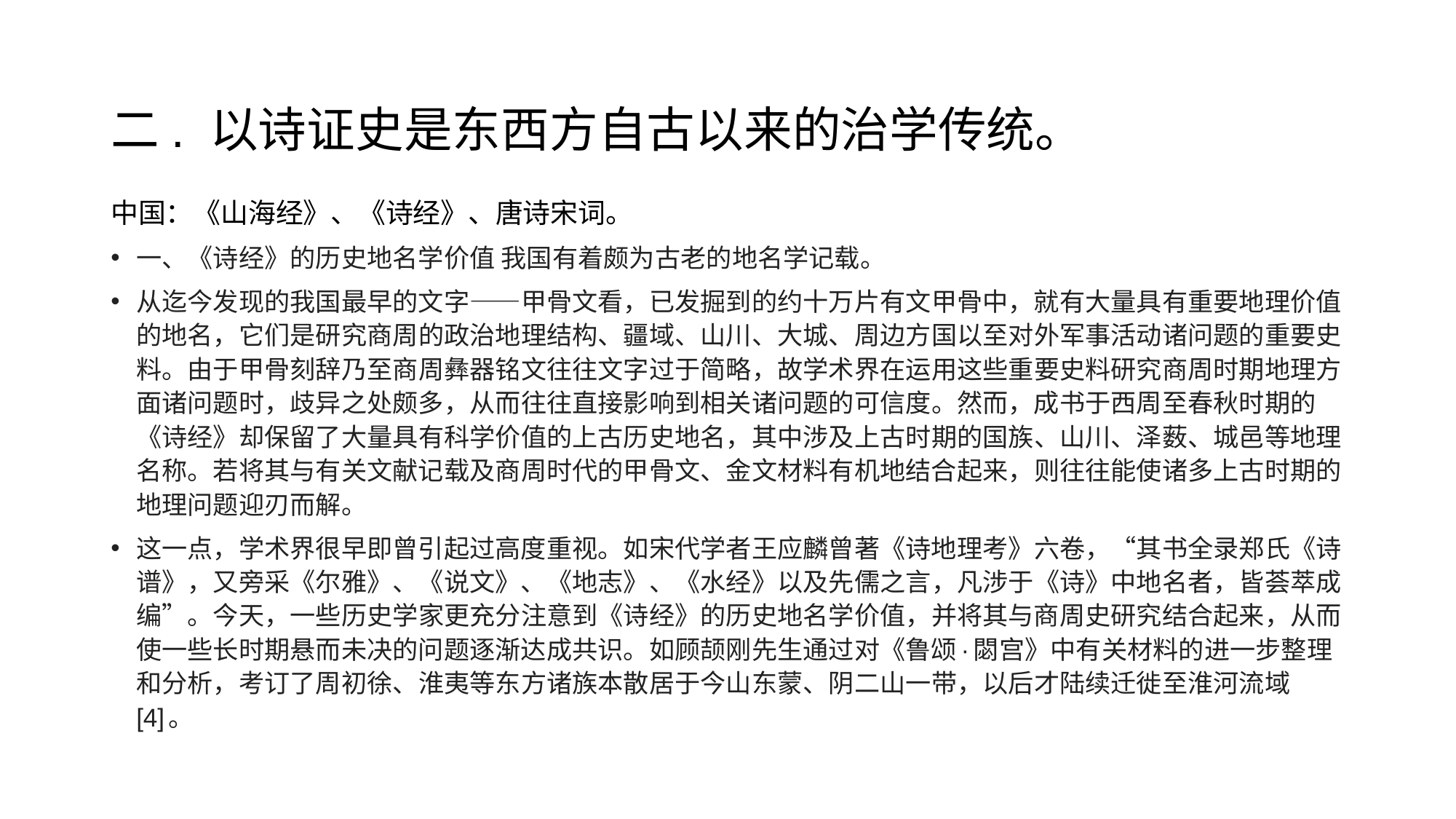

# 二. 以诗证史是东西方自古以来的治学传统。
中国：《山海经》、《诗经》、唐诗宋词。
一、《诗经》的历史地名学价值 我国有着颇为古老的地名学记载。
从迄今发现的我国最早的文字——甲骨文看，已发掘到的约十万片有文甲骨中，就有大量具有重要地理价值的地名，它们是研究商周的政治地理结构、疆域、山川、大城、周边方国以至对外军事活动诸问题的重要史料。由于甲骨刻辞乃至商周彝器铭文往往文字过于简略，故学术界在运用这些重要史料研究商周时期地理方面诸问题时，歧异之处颇多，从而往往直接影响到相关诸问题的可信度。然而，成书于西周至春秋时期的《诗经》却保留了大量具有科学价值的上古历史地名，其中涉及上古时期的国族、山川、泽薮、城邑等地理名称。若将其与有关文献记载及商周时代的甲骨文、金文材料有机地结合起来，则往往能使诸多上古时期的地理问题迎刃而解。
这一点，学术界很早即曾引起过高度重视。如宋代学者王应麟曾著《诗地理考》六卷，“其书全录郑氏《诗谱》，又旁采《尔雅》、《说文》、《地志》、《水经》以及先儒之言，凡涉于《诗》中地名者，皆荟萃成编”。今天，一些历史学家更充分注意到《诗经》的历史地名学价值，并将其与商周史研究结合起来，从而使一些长时期悬而未决的问题逐渐达成共识。如顾颉刚先生通过对《鲁颂·閟宫》中有关材料的进一步整理和分析，考订了周初徐、淮夷等东方诸族本散居于今山东蒙、阴二山一带，以后才陆续迁徙至淮河流域[4]。